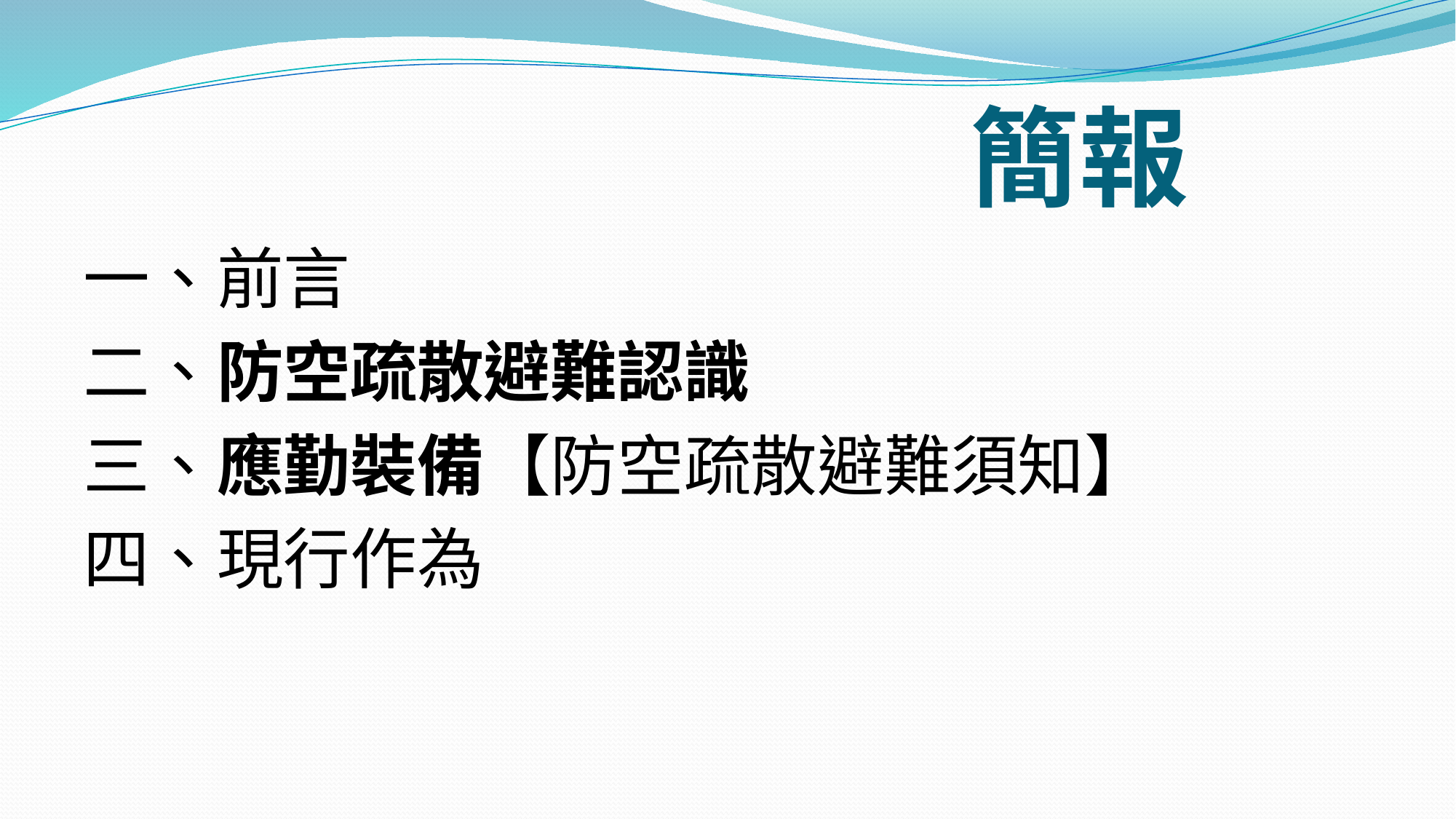

# 簡報
一、前言
二、防空疏散避難認識
三、應勤裝備【防空疏散避難須知】
四、現行作為